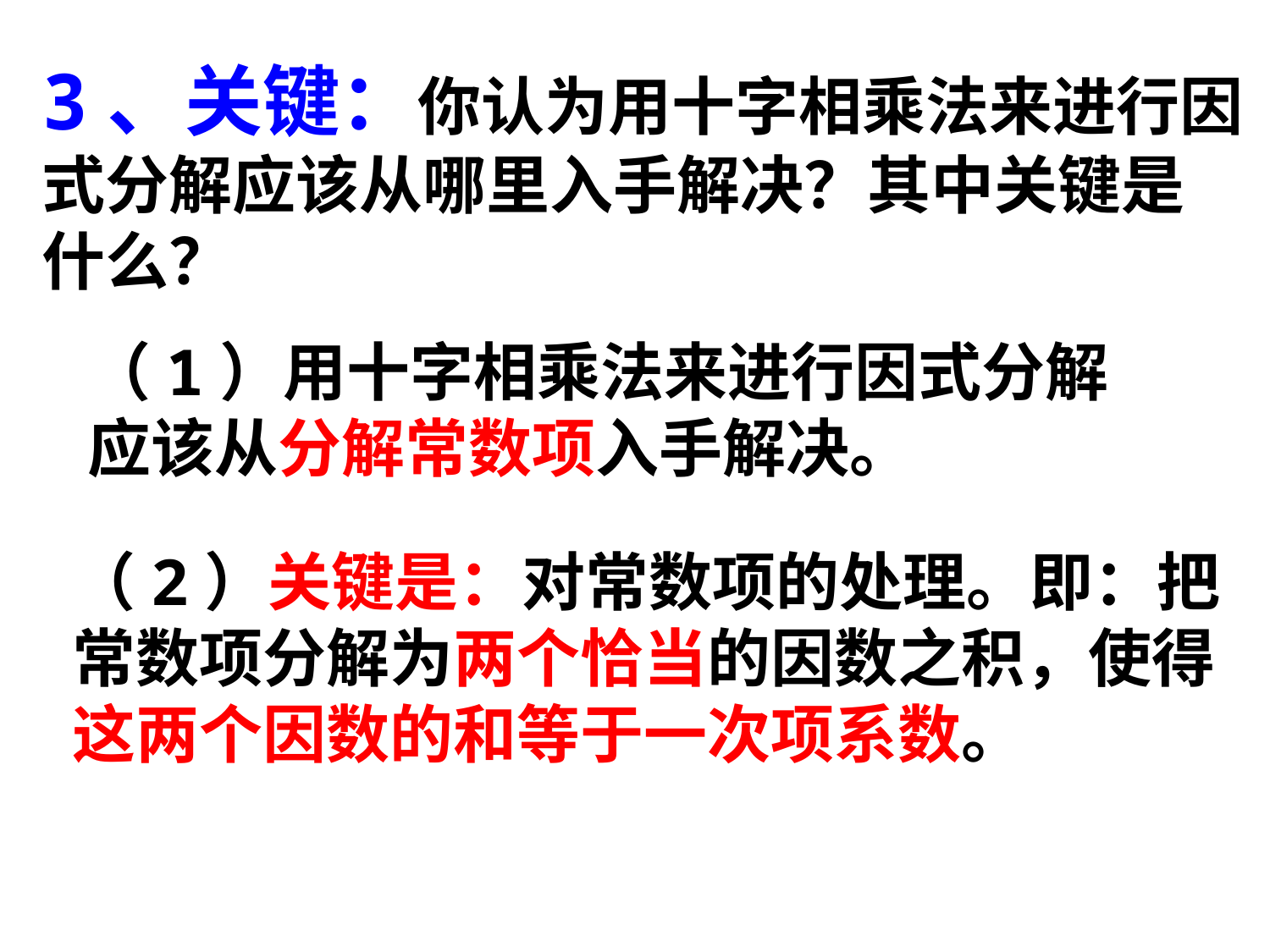

3、关键：你认为用十字相乘法来进行因
式分解应该从哪里入手解决？其中关键是
什么？
（1）用十字相乘法来进行因式分解应该从分解常数项入手解决。
（2）关键是：对常数项的处理。即：把
常数项分解为两个恰当的因数之积，使得
这两个因数的和等于一次项系数。